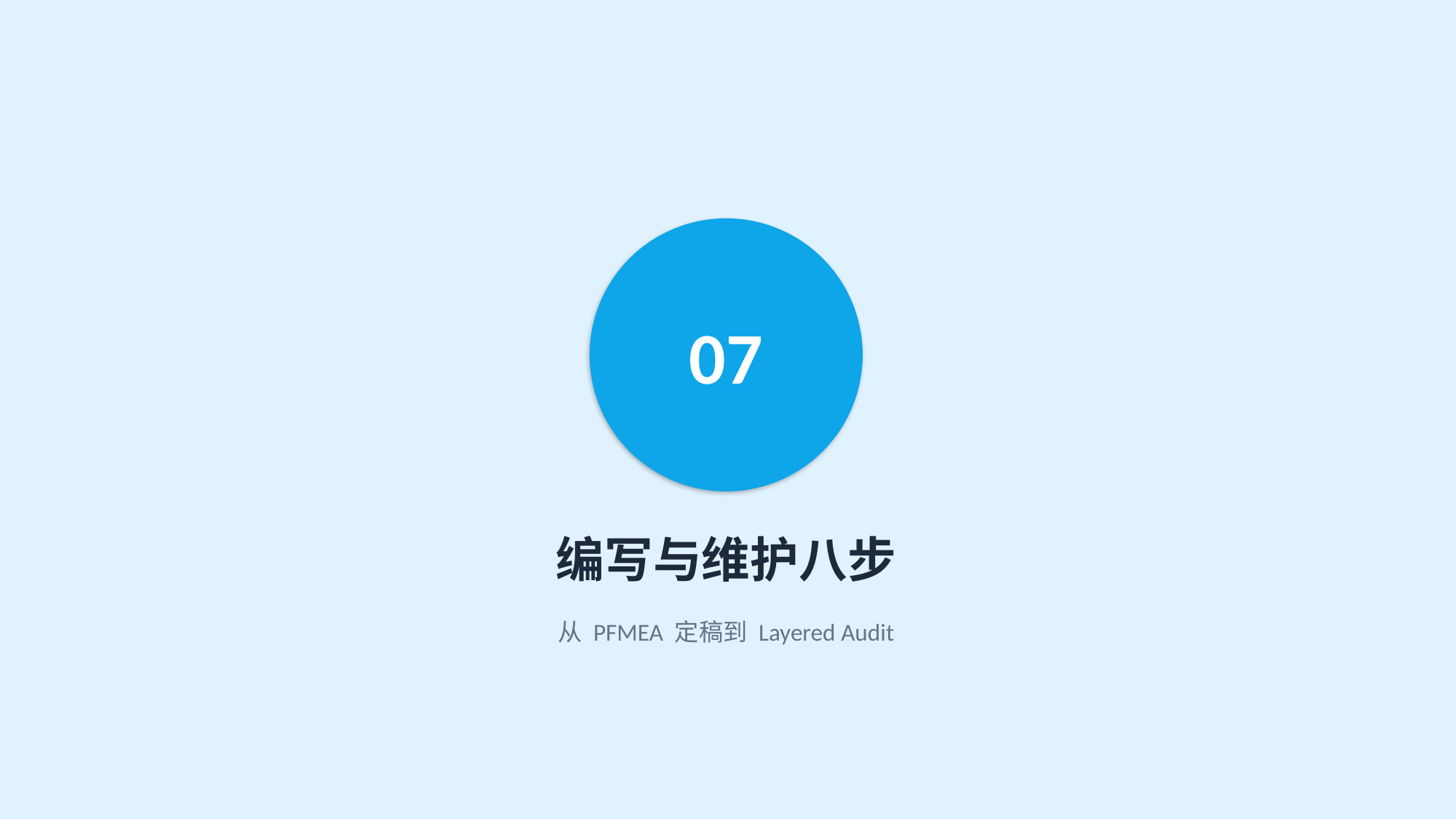

07
编写与维护八步
从 PFMEA 定稿到 Layered Audit